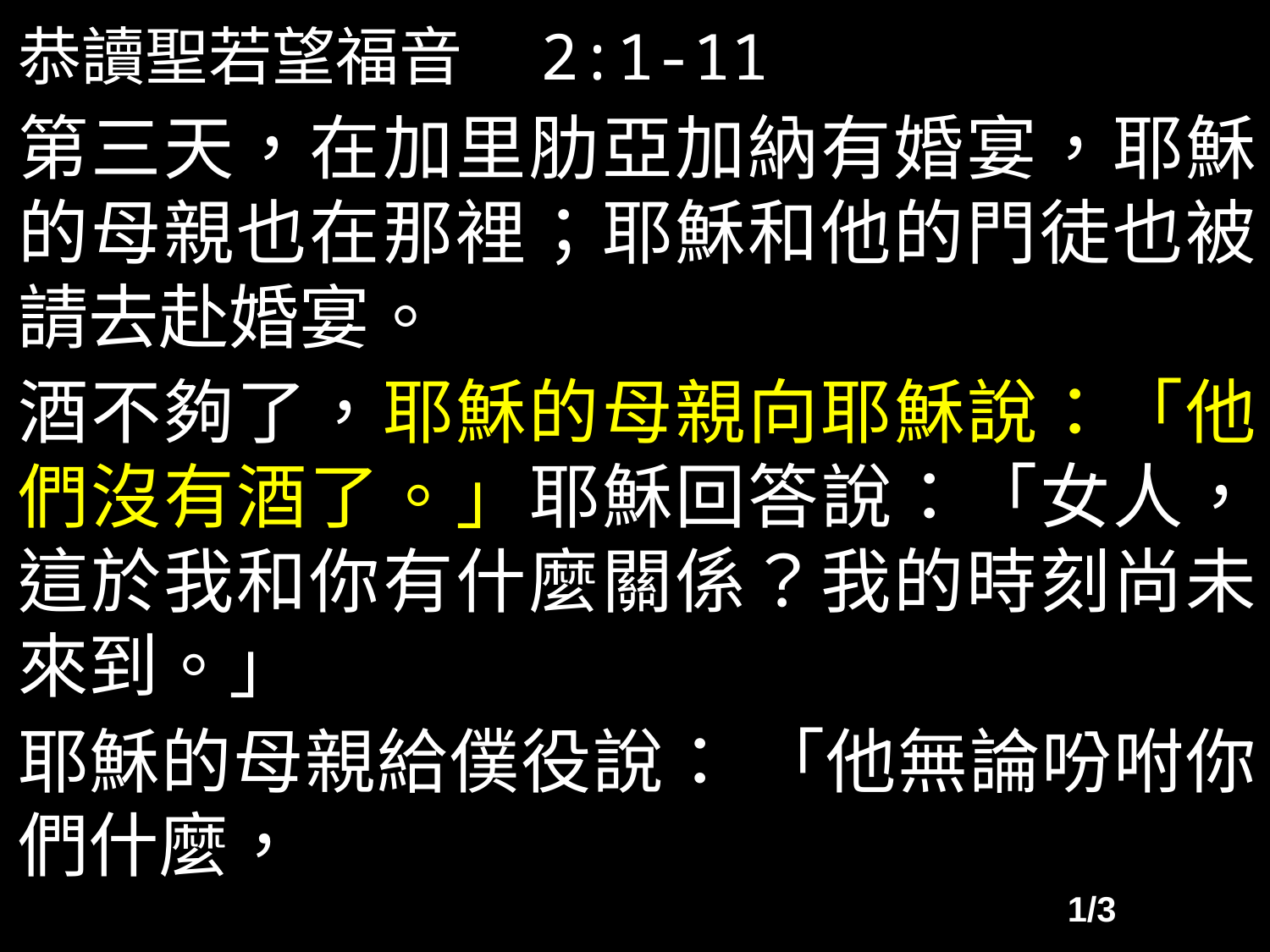

恭讀聖若望福音　2:1-11
第三天，在加里肋亞加納有婚宴，耶穌的母親也在那裡；耶穌和他的門徒也被請去赴婚宴。
酒不夠了，耶穌的母親向耶穌說：「他們沒有酒了。」耶穌回答說：「女人，這於我和你有什麼關係？我的時刻尚未來到。」
耶穌的母親給僕役說： 「他無論吩咐你們什麼，
1/3